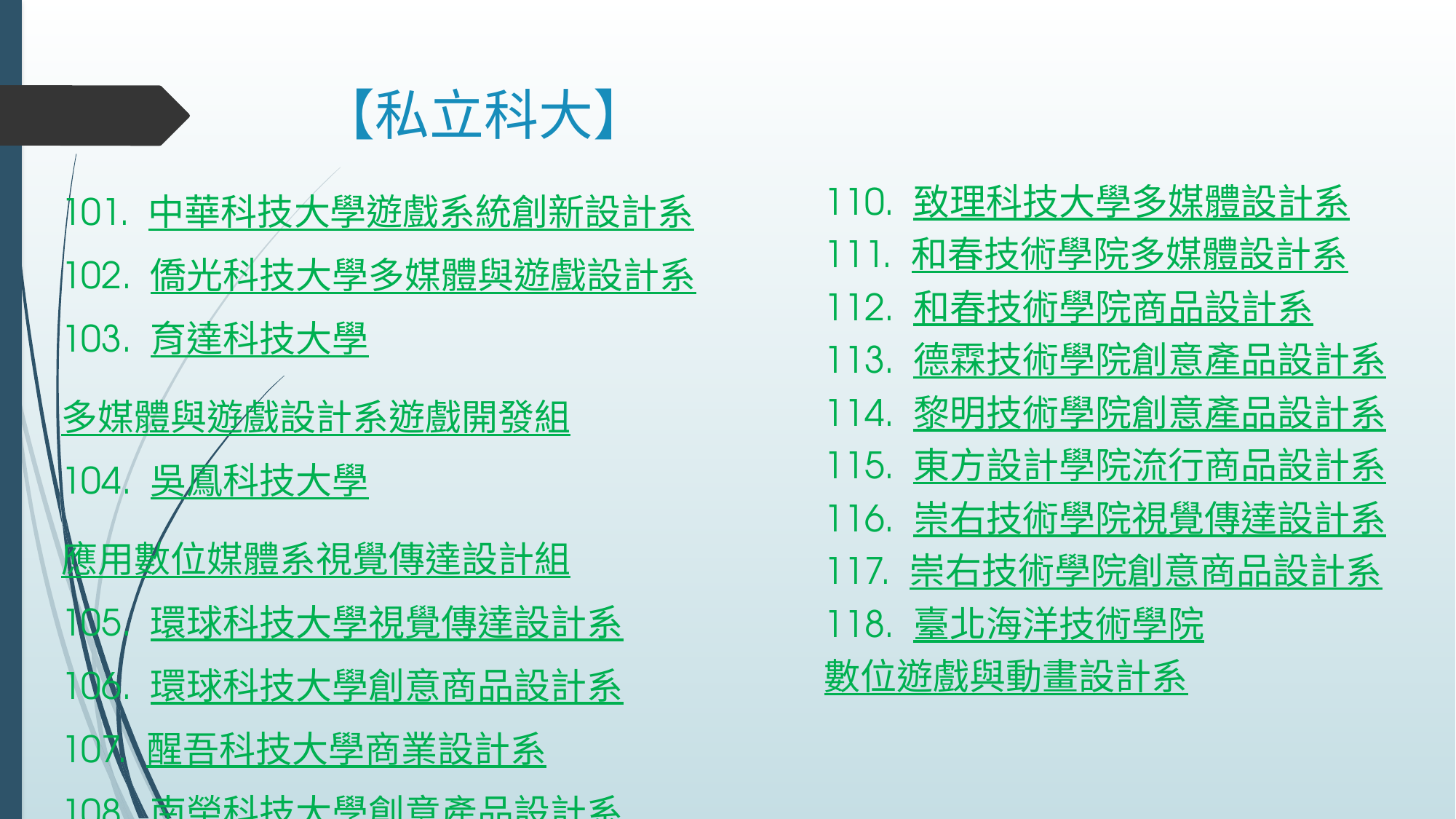

# 【私立科大】
101. 中華科技大學遊戲系統創新設計系
102. 僑光科技大學多媒體與遊戲設計系
103. 育達科技大學
多媒體與遊戲設計系遊戲開發組
104. 吳鳳科技大學
應用數位媒體系視覺傳達設計組
105. 環球科技大學視覺傳達設計系
106. 環球科技大學創意商品設計系
107. 醒吾科技大學商業設計系
108. 南榮科技大學創意產品設計系
109. 文藻外語大學數位內容應用與管理系
110. 致理科技大學多媒體設計系
111. 和春技術學院多媒體設計系
112. 和春技術學院商品設計系
113. 德霖技術學院創意產品設計系
114. 黎明技術學院創意產品設計系
115. 東方設計學院流行商品設計系
116. 崇右技術學院視覺傳達設計系
117. 崇右技術學院創意商品設計系
118. 臺北海洋技術學院
數位遊戲與動畫設計系